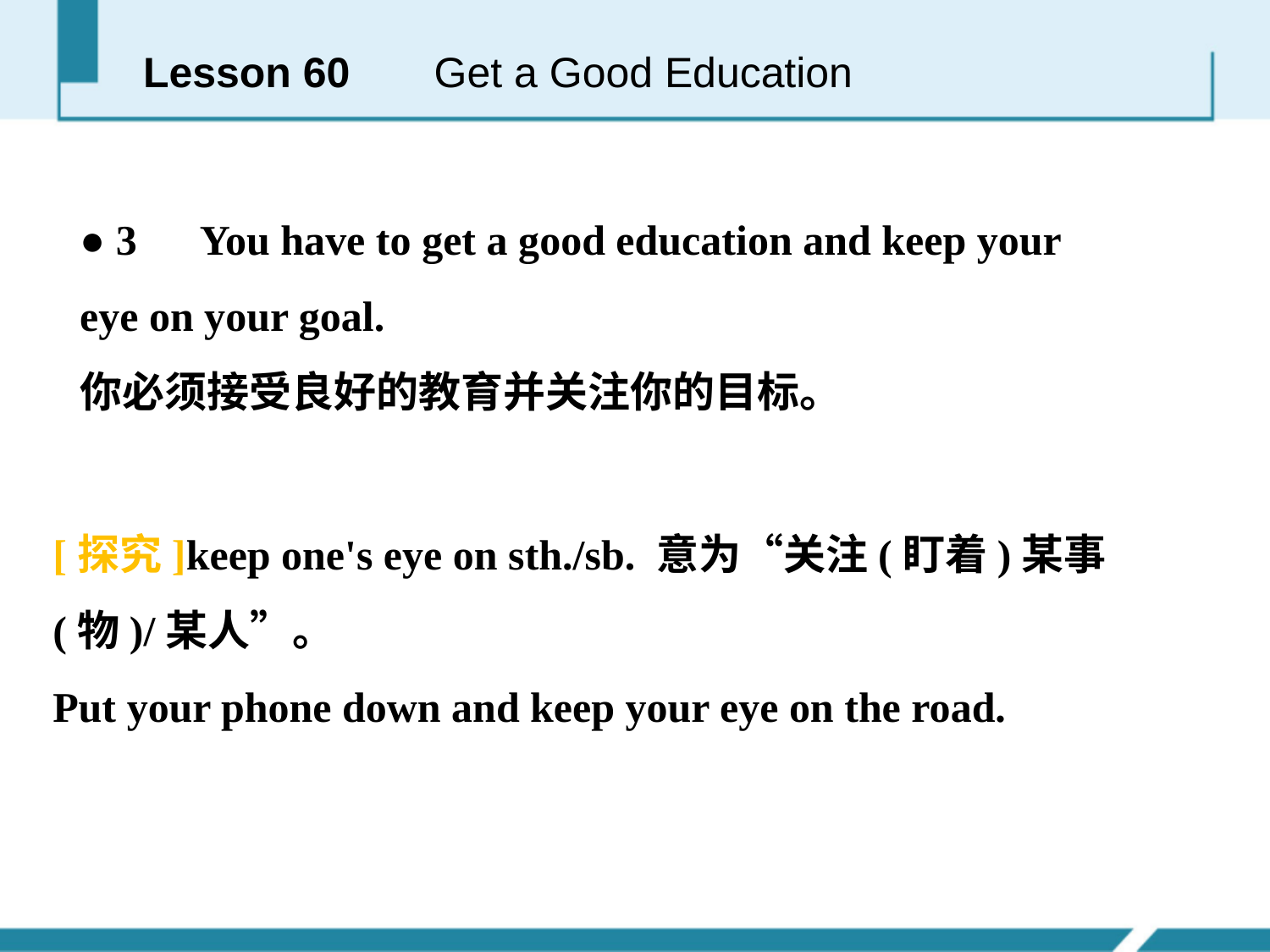

Lesson 60 　 Get a Good Education
● 3　You have to get a good education and keep your eye on your goal.
你必须接受良好的教育并关注你的目标。
[探究]keep one's eye on sth./sb. 意为“关注(盯着)某事(物)/某人”。
Put your phone down and keep your eye on the road.